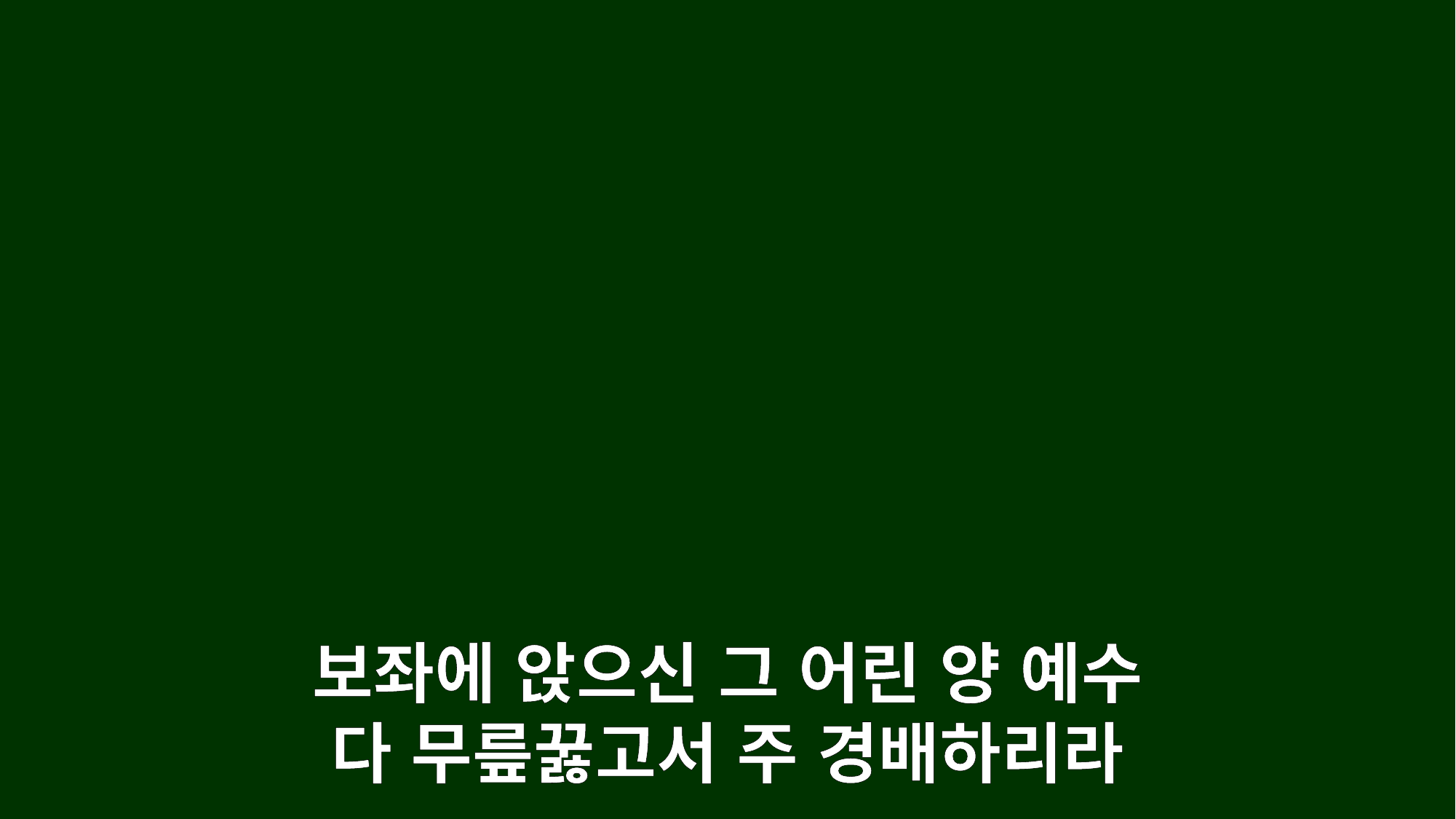

보좌에 앉으신 그 어린 양 예수
다 무릎꿇고서 주 경배하리라